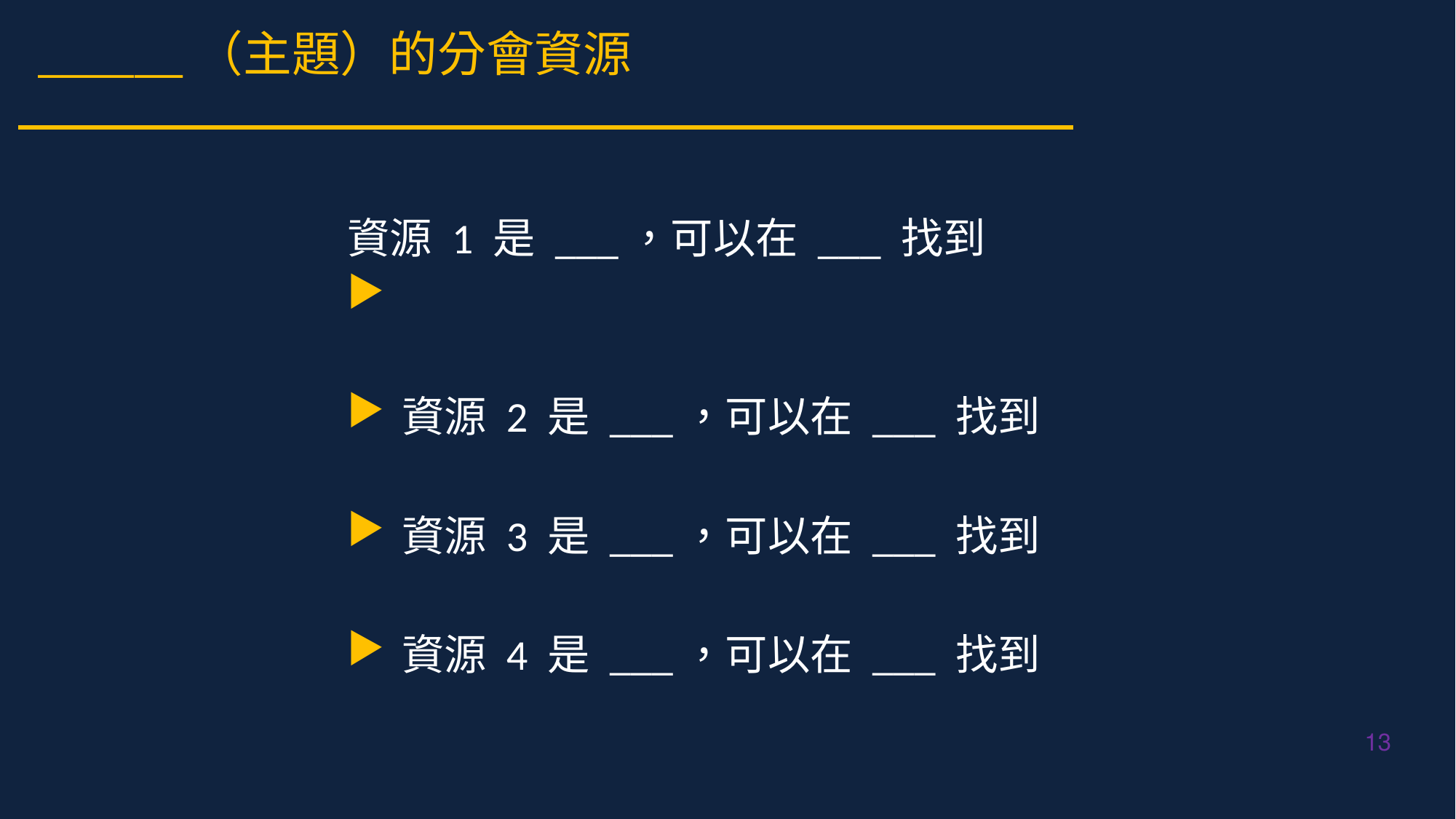

______（主題）的分會資源

資源 1 是 ___，可以在 ___ 找到

資源 2 是 ___，可以在 ___ 找到

資源 3 是 ___，可以在 ___ 找到

資源 4 是 ___，可以在 ___ 找到